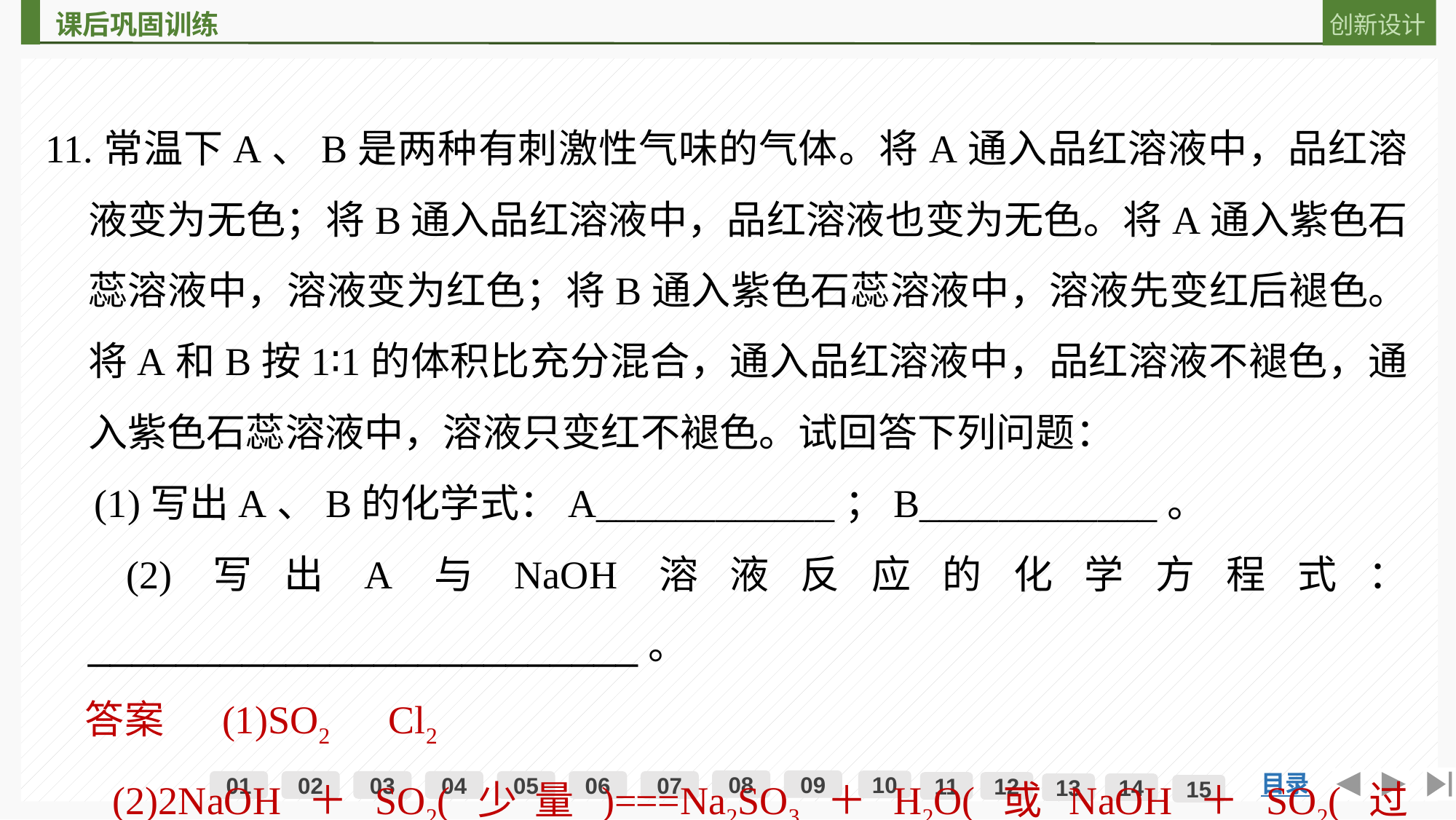

11.常温下A、B是两种有刺激性气味的气体。将A通入品红溶液中，品红溶液变为无色；将B通入品红溶液中，品红溶液也变为无色。将A通入紫色石蕊溶液中，溶液变为红色；将B通入紫色石蕊溶液中，溶液先变红后褪色。将A和B按1∶1的体积比充分混合，通入品红溶液中，品红溶液不褪色，通入紫色石蕊溶液中，溶液只变红不褪色。试回答下列问题：
　(1)写出A、B的化学式：A____________；B____________。
　(2)写出A与NaOH溶液反应的化学方程式： _________________________。
　答案　 (1)SO2　Cl2
　(2)2NaOH＋SO2(少量)===Na2SO3＋H2O(或NaOH＋SO2(过量)===NaHSO3)